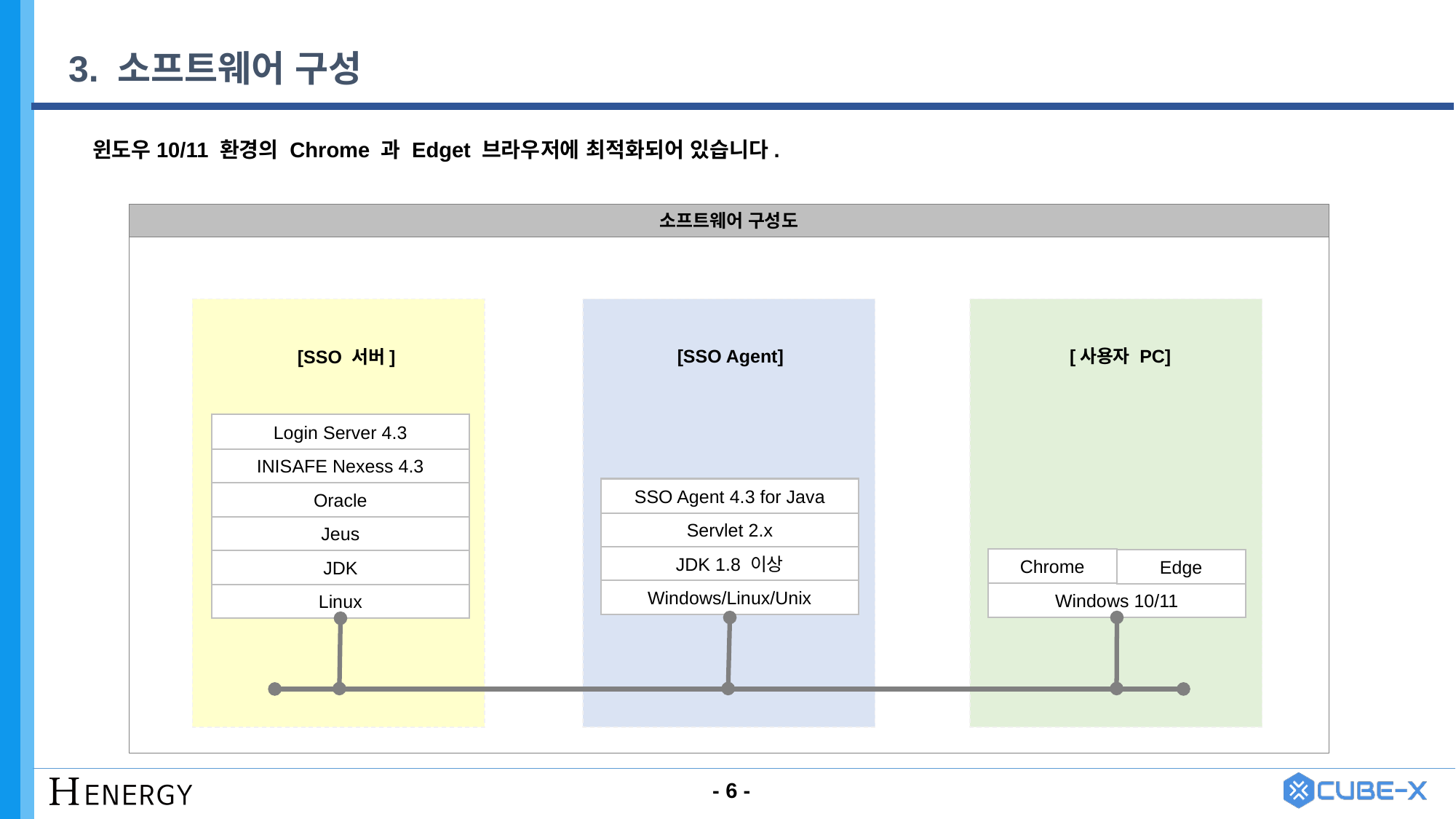

# 3. 소프트웨어 구성
윈도우10/11 환경의 Chrome 과 Edget 브라우저에 최적화되어 있습니다.
소프트웨어 구성도

[SSO Agent]
[사용자 PC]
[SSO 서버]
Login Server 4.3
INISAFE Nexess 4.3
SSO Agent 4.3 for Java
Oracle
Servlet 2.x
Jeus
JDK 1.8 이상
Chrome
Edge
JDK
Windows/Linux/Unix
Windows 10/11
Linux
- 6 -